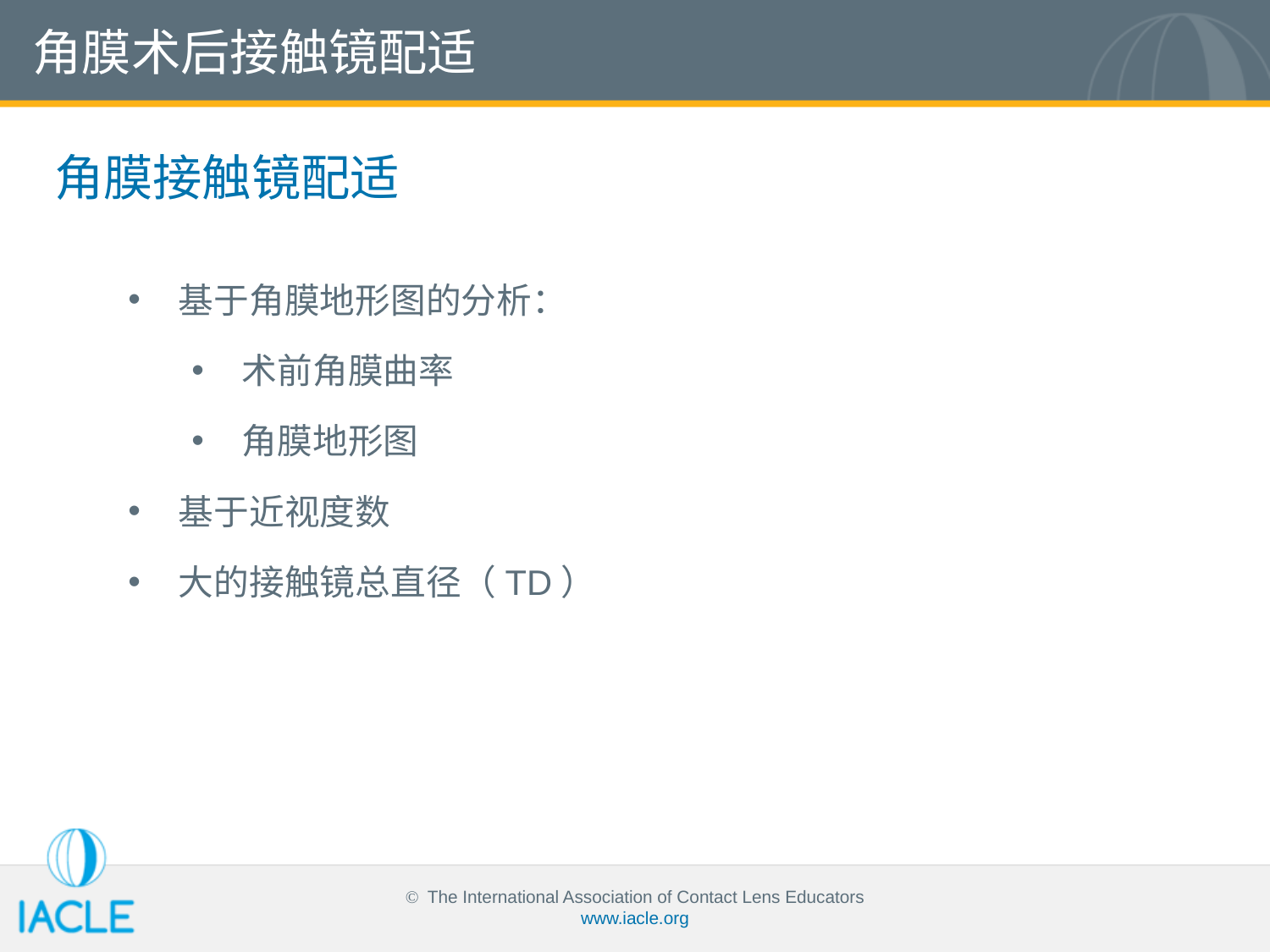

角膜术后接触镜配适
角膜接触镜配适
基于角膜地形图的分析：
术前角膜曲率
角膜地形图
基于近视度数
大的接触镜总直径（TD）